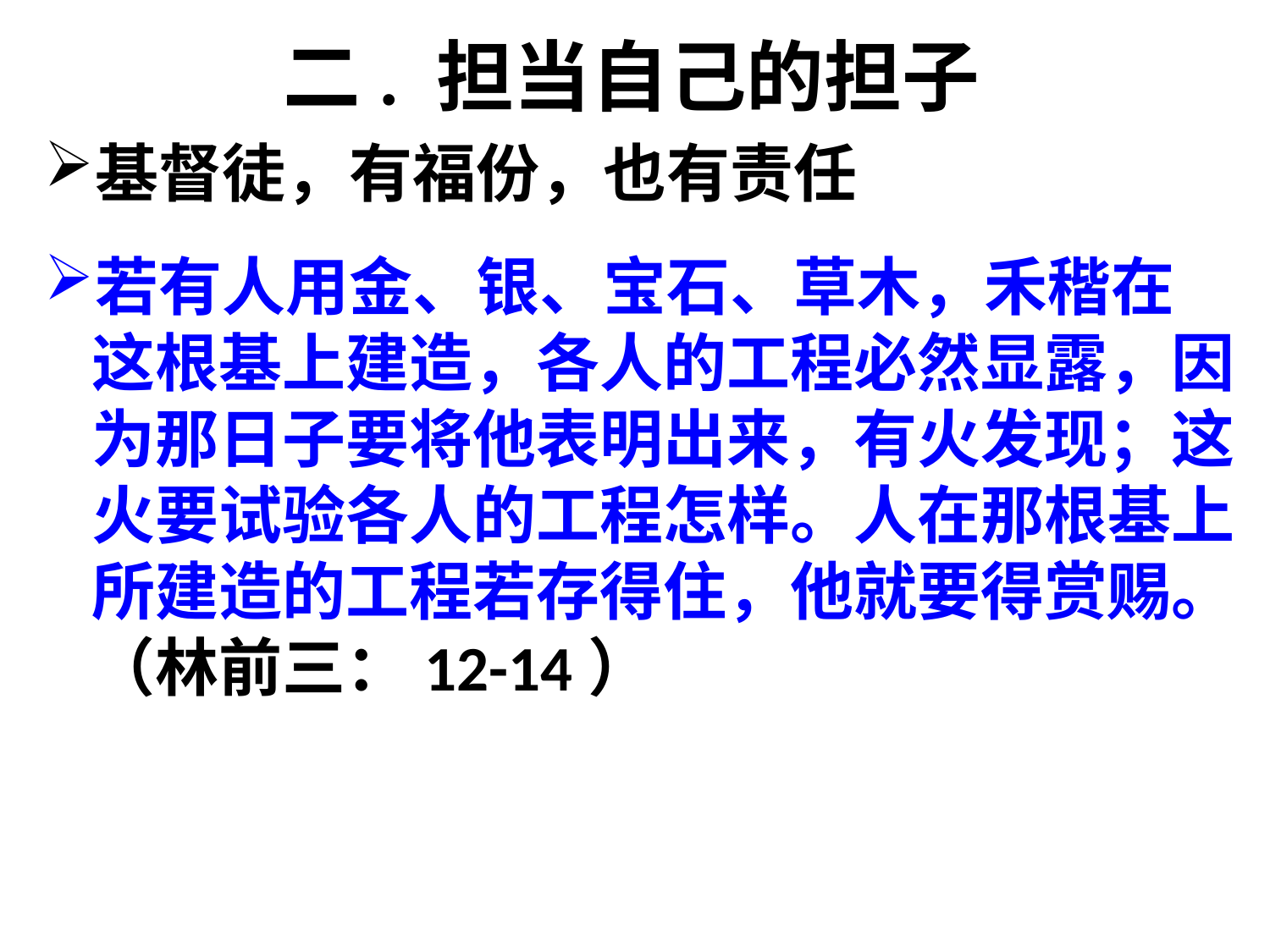

# 二. 担当自己的担子
基督徒，有福份，也有责任

若有人用金、银、宝石、草木，禾稭在这根基上建造，各人的工程必然显露，因为那日子要将他表明出来，有火发现；这火要试验各人的工程怎样。人在那根基上所建造的工程若存得住，他就要得赏赐。（林前三：12-14）